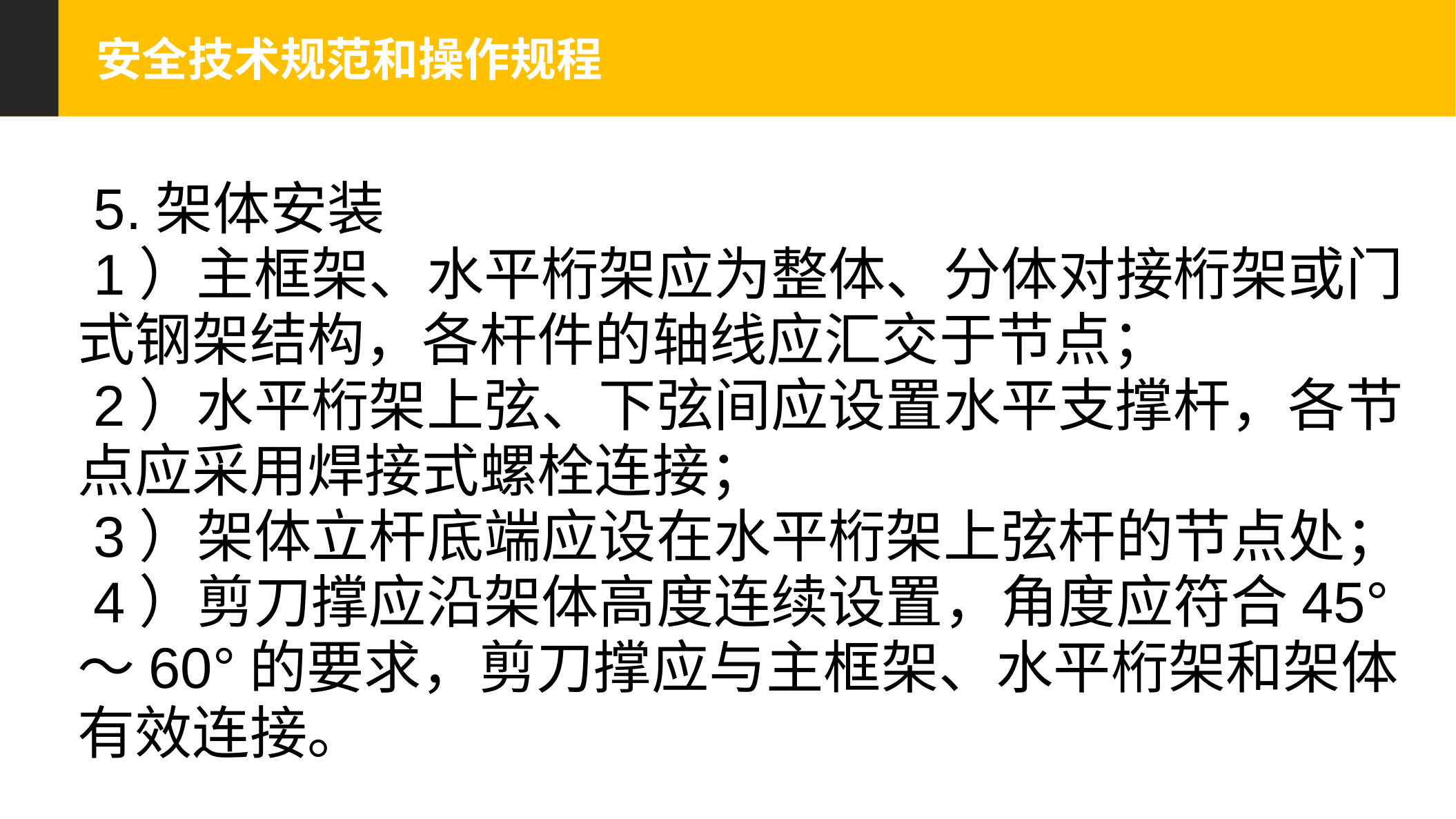

安全技术规范和操作规程
 5.架体安装
 1）主框架、水平桁架应为整体、分体对接桁架或门式钢架结构，各杆件的轴线应汇交于节点；
 2）水平桁架上弦、下弦间应设置水平支撑杆，各节点应采用焊接式螺栓连接；
 3）架体立杆底端应设在水平桁架上弦杆的节点处；
 4）剪刀撑应沿架体高度连续设置，角度应符合45°～60°的要求，剪刀撑应与主框架、水平桁架和架体有效连接。